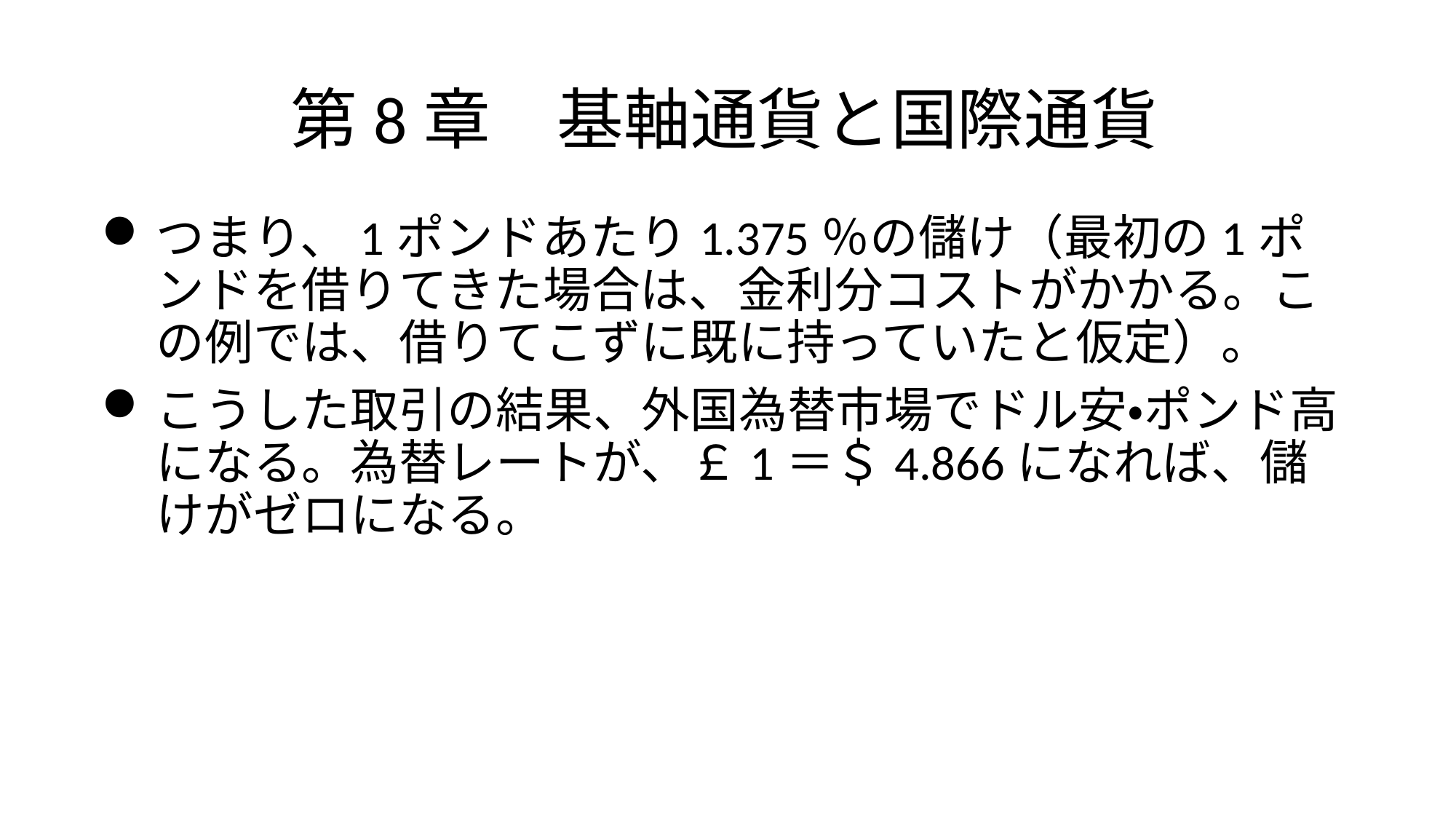

# 第8章　基軸通貨と国際通貨
つまり、1ポンドあたり1.375％の儲け（最初の1ポンドを借りてきた場合は、金利分コストがかかる。この例では、借りてこずに既に持っていたと仮定）。
こうした取引の結果、外国為替市場でドル安・ポンド高になる。為替レートが、￡1＝＄4.866になれば、儲けがゼロになる。